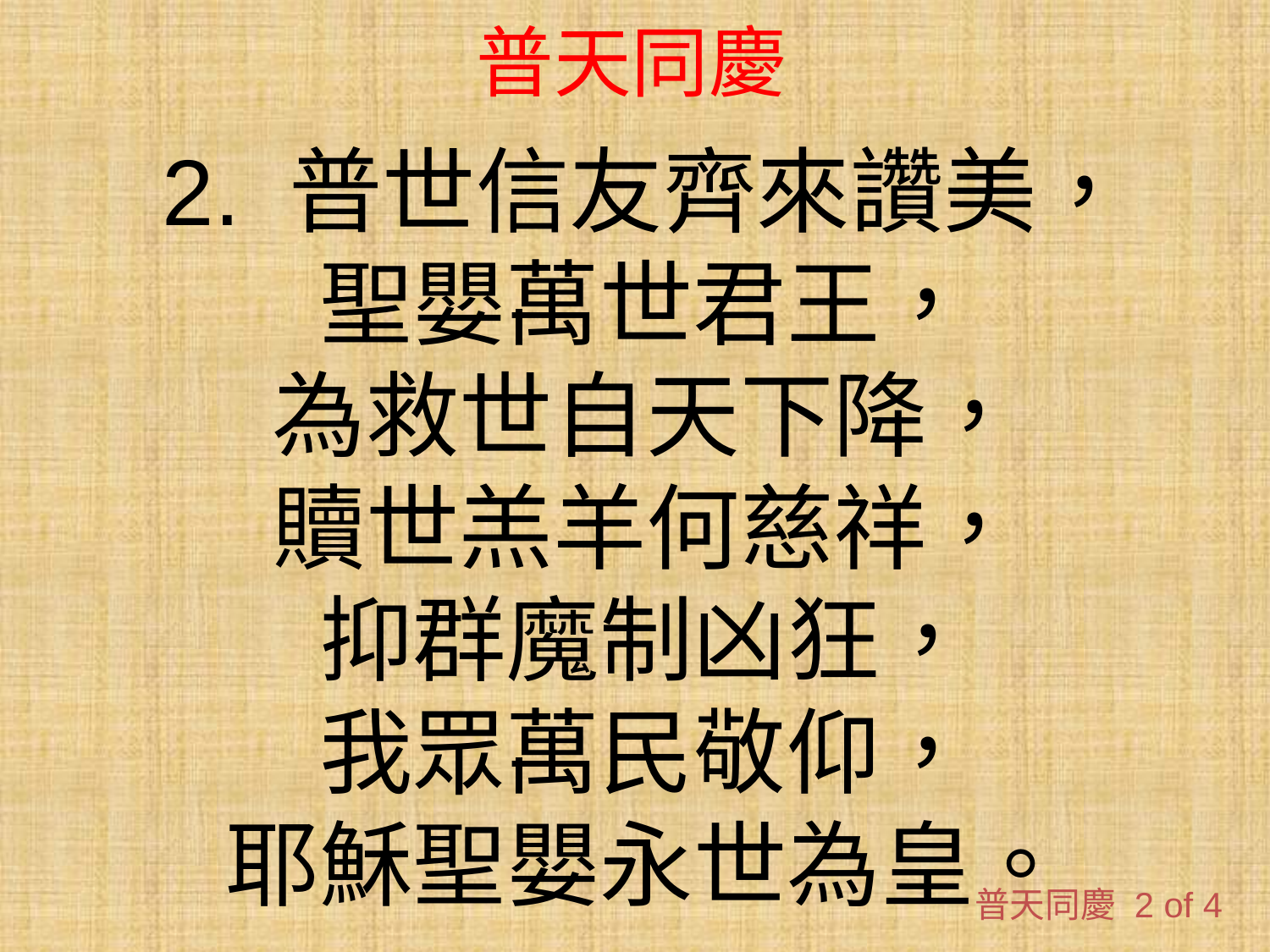

# 普天同慶
2. 普世信友齊來讚美，
聖嬰萬世君王，
為救世自天下降，
贖世羔羊何慈祥，
抑群魔制凶狂，
我眾萬民敬仰，
耶穌聖嬰永世為皇。
普天同慶 2 of 4